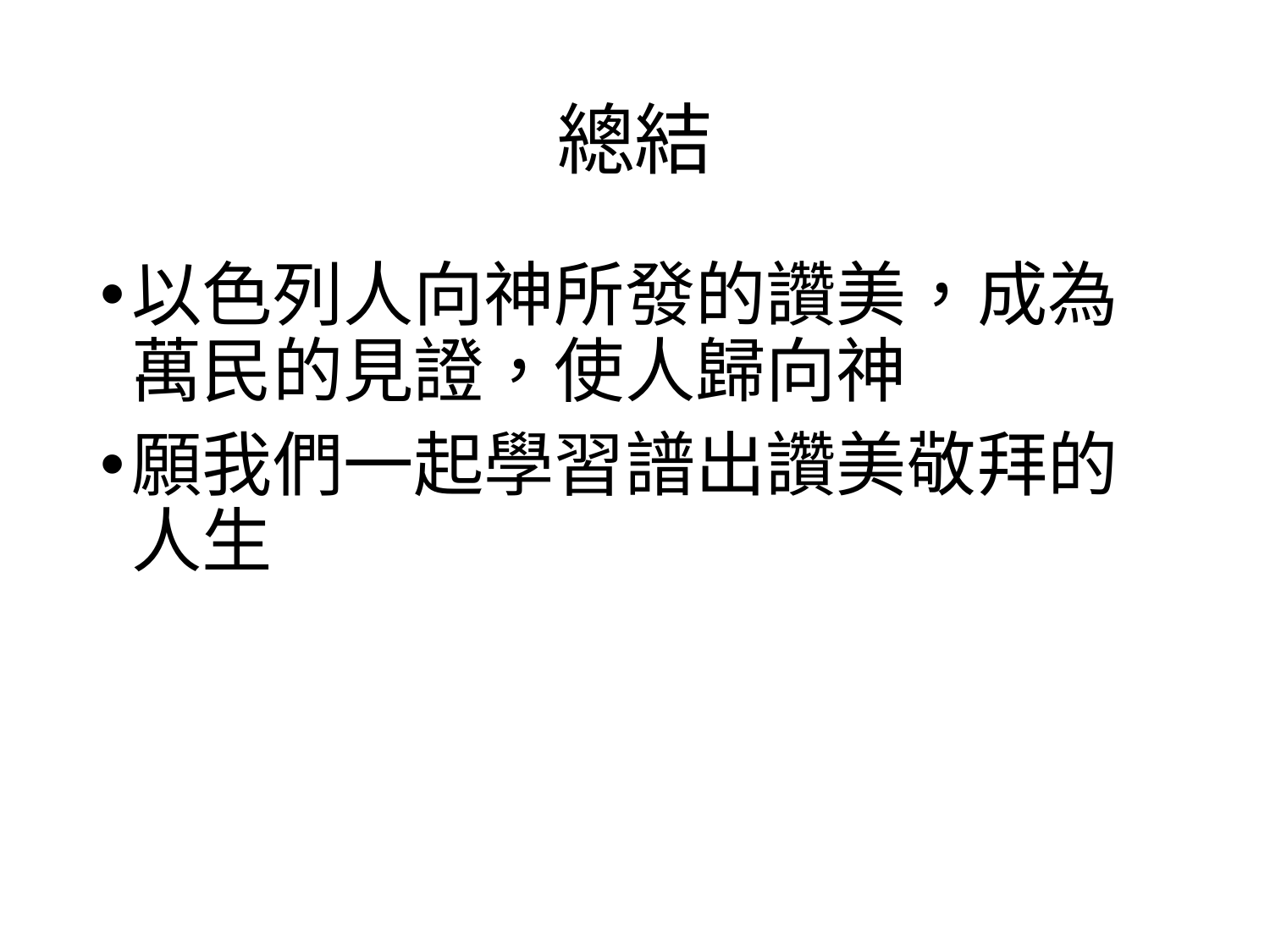

# 總結
以色列人向神所發的讚美，成為萬民的見證，使人歸向神
願我們一起學習譜出讚美敬拜的人生